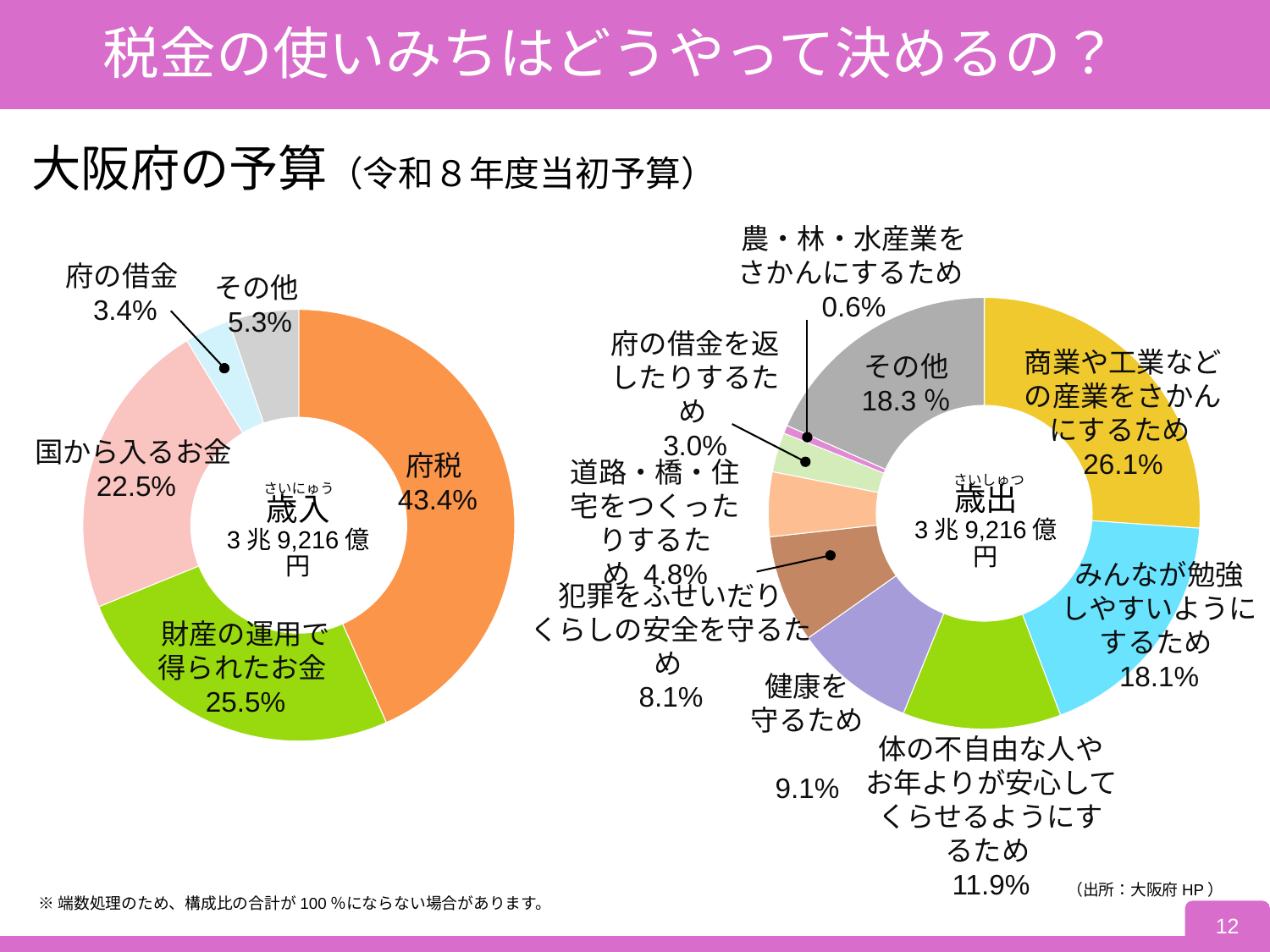

税金の使いみちはどうやって決めるの？
大阪府の予算（令和８年度当初予算）
農・林・水産業を
さかんにするため
0.6%

### Chart

| Category |  |
|---|---|
| 商業や工業などの産業をさかんにするため | 0.2610669114647083 |
| みんなが勉強しやすいようにするため | 0.18143104855161157 |
| 体の不自由な人やお年よりが安心してくらせるように | 0.11859955120359038 |
| 健康を守るため | 0.09075377396980824 |
| 犯罪をふせいだりくらしの安全を守るため | 0.08065585475316198 |
| 道路・橋・住宅をつくったりするため | 0.04842411260709914 |
| 府の借金を返したりするため | 0.029605263157894735 |
| 農・林・水産業をさかんにするため | 0.006170950632394941 |
| その他 | 0.18329253365973072 |
府の借金を返したりするため
3.0%
商業や工業などの産業をさかんにするため
26.1%
その他
18.3％
道路・橋・住宅をつくったりするため 4.8%
さいしゅつ
歳出
3兆9,216億円
みんなが勉強
しやすいように
するため
18.1%
犯罪をふせいだり
くらしの安全を守るため
8.1%
健康を
守るため
9.1%
体の不自由な人やお年よりが安心してくらせるようにするため
11.9%
府の借金
3.4%
その他
5.3%

### Chart

| Category | 額（億円） |
|---|---|
| 府税 | 17001.0 |
| 財産の運用で
得られたお金 | 9997.0 |
| 国から入るお金 | 8819.0 |
| 府の借金 | 1333.0 |
| その他 | 2066.0 |
国から入るお金
22.5%
府税
43.4%
さいにゅう
歳入
3兆9,216億円
財産の運用で
得られたお金
25.5%
（出所：大阪府HP）
※端数処理のため、構成比の合計が100％にならない場合があります。
12